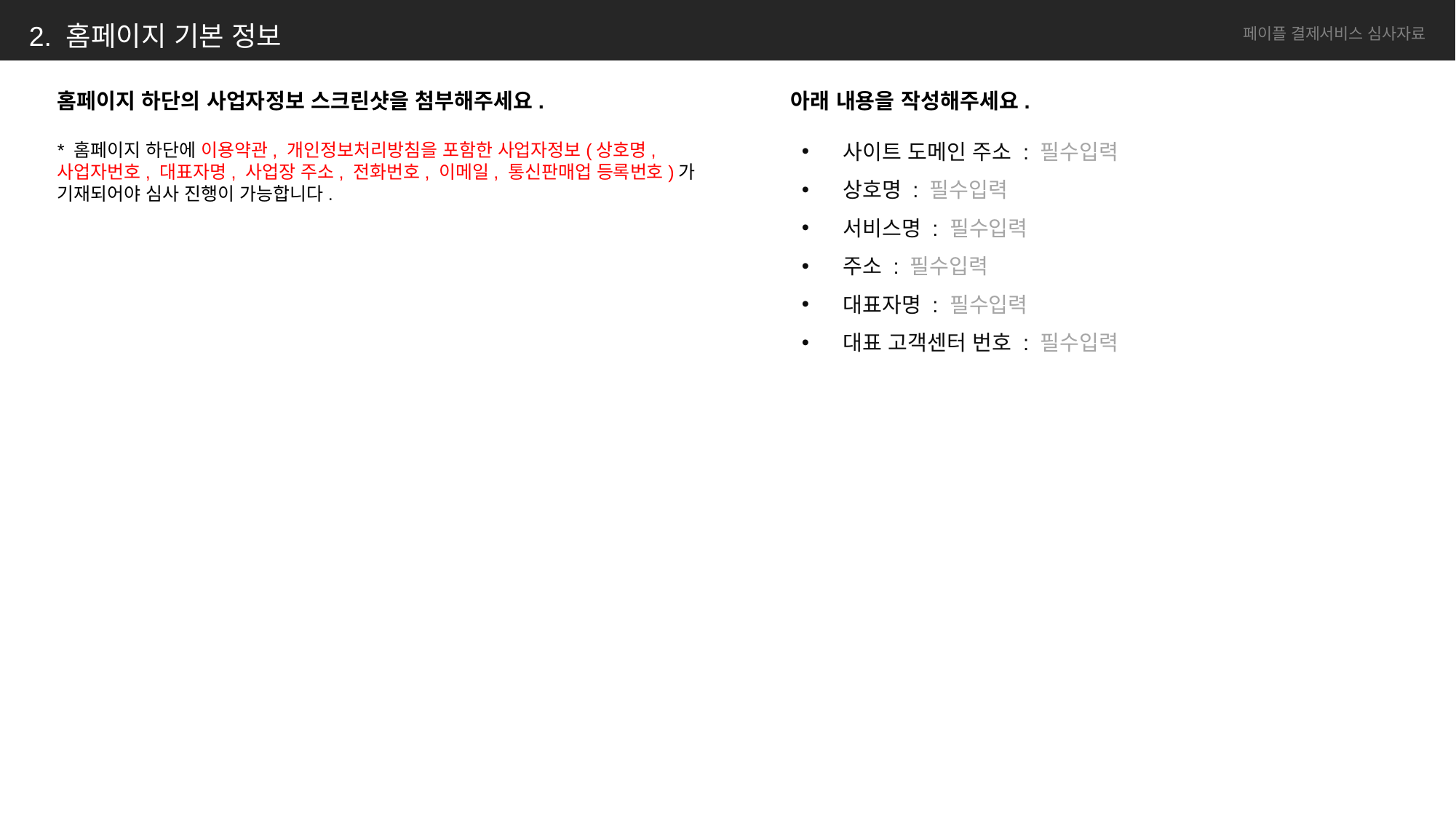

# 2. 홈페이지 기본 정보
홈페이지 하단의 사업자정보 스크린샷을 첨부해주세요.

* 홈페이지 하단에 이용약관, 개인정보처리방침을 포함한 사업자정보(상호명, 사업자번호, 대표자명, 사업장 주소, 전화번호, 이메일, 통신판매업 등록번호)가 기재되어야 심사 진행이 가능합니다.
아래 내용을 작성해주세요.
사이트 도메인 주소 : 필수입력
상호명 : 필수입력
서비스명 : 필수입력
주소 : 필수입력
대표자명 : 필수입력
대표 고객센터 번호 : 필수입력